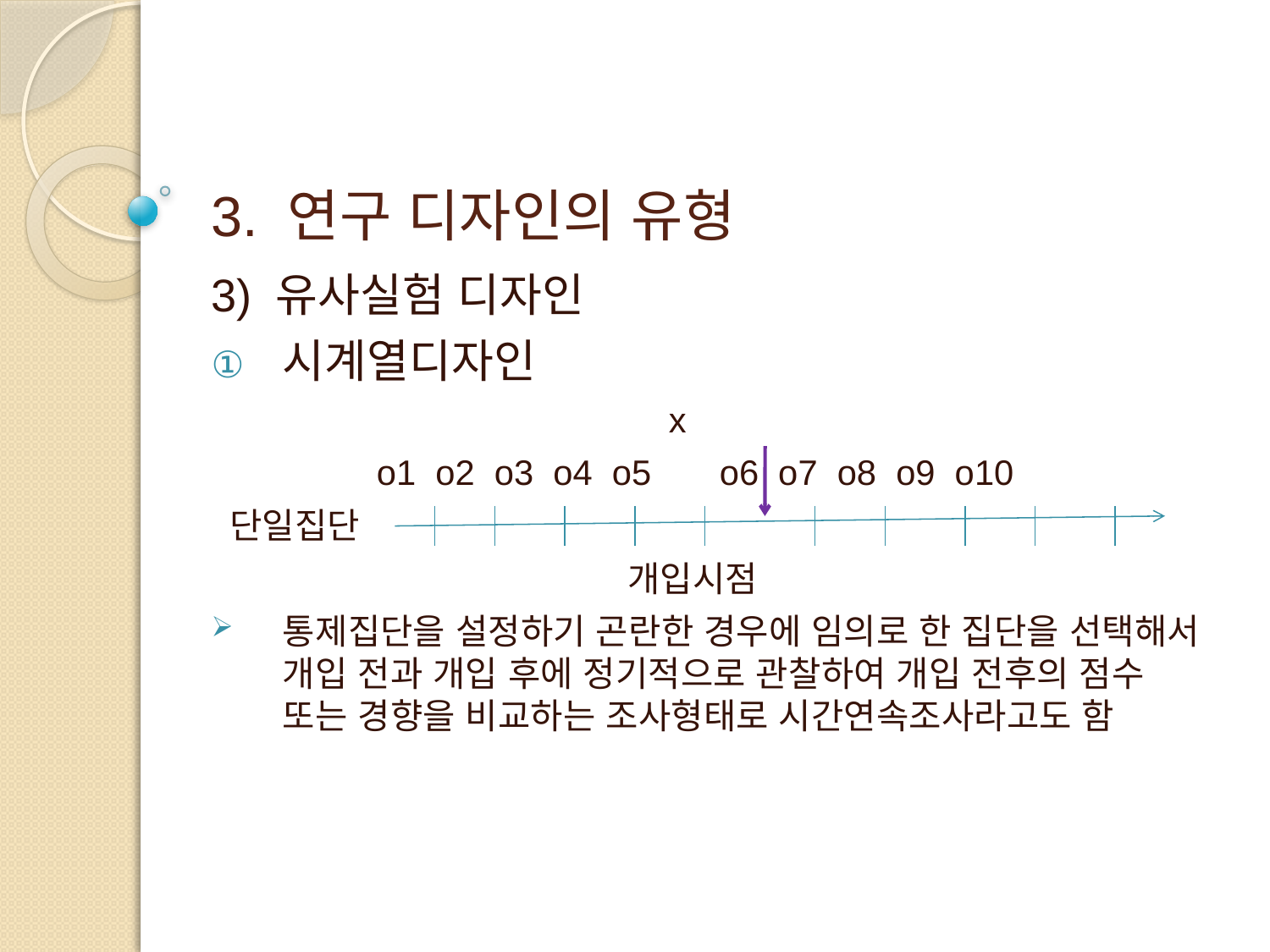

# 3. 연구 디자인의 유형
3) 유사실험 디자인
시계열디자인
                                               x
                 o1  o2  o3  o4  o5       o6  o7  o8  o9  o10
 단일집단
                                         개입시점
통제집단을 설정하기 곤란한 경우에 임의로 한 집단을 선택해서 개입 전과 개입 후에 정기적으로 관찰하여 개입 전후의 점수 또는 경향을 비교하는 조사형태로 시간연속조사라고도 함